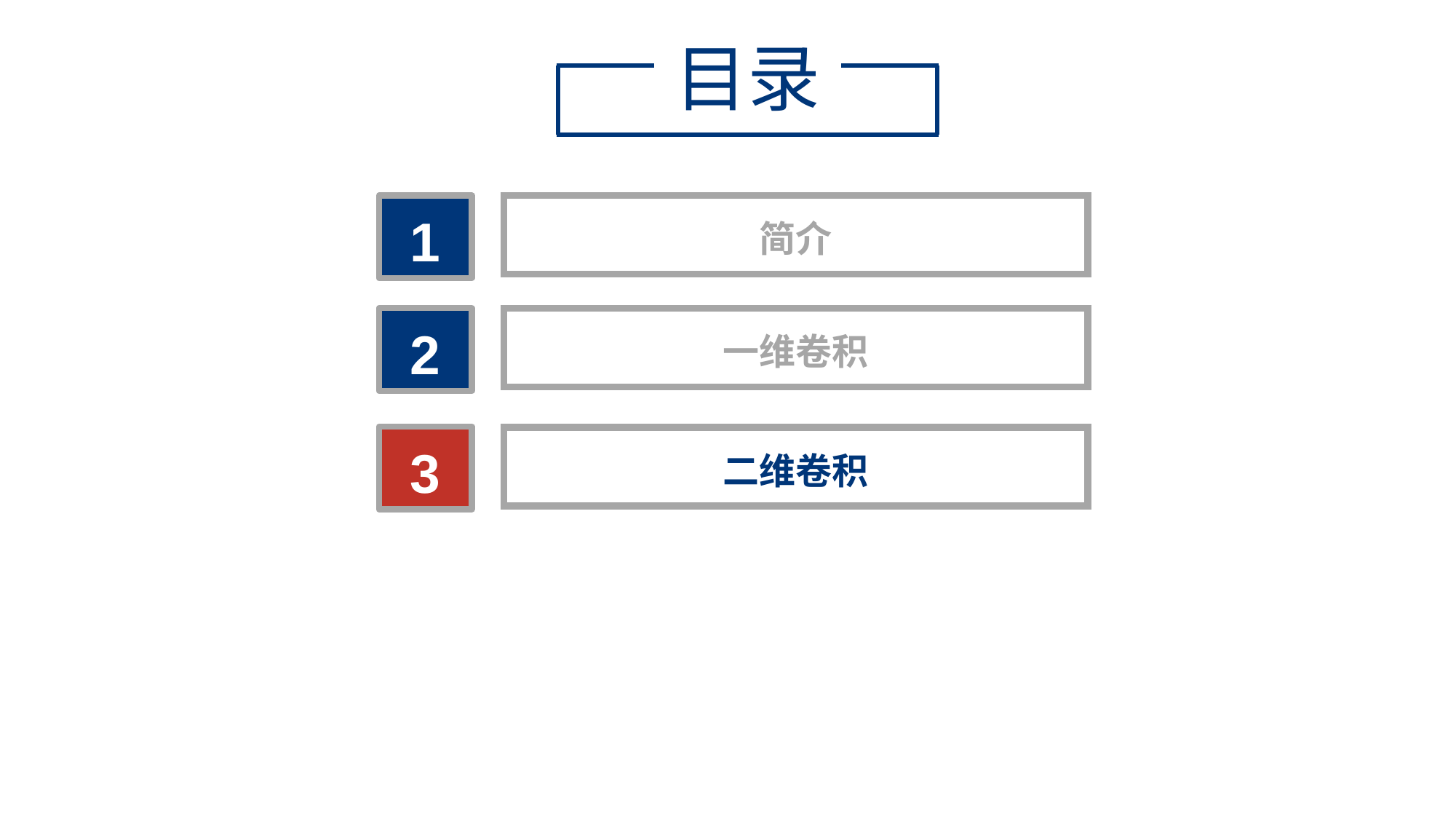

目录
1

简介
2

一维卷积
3

二维卷积